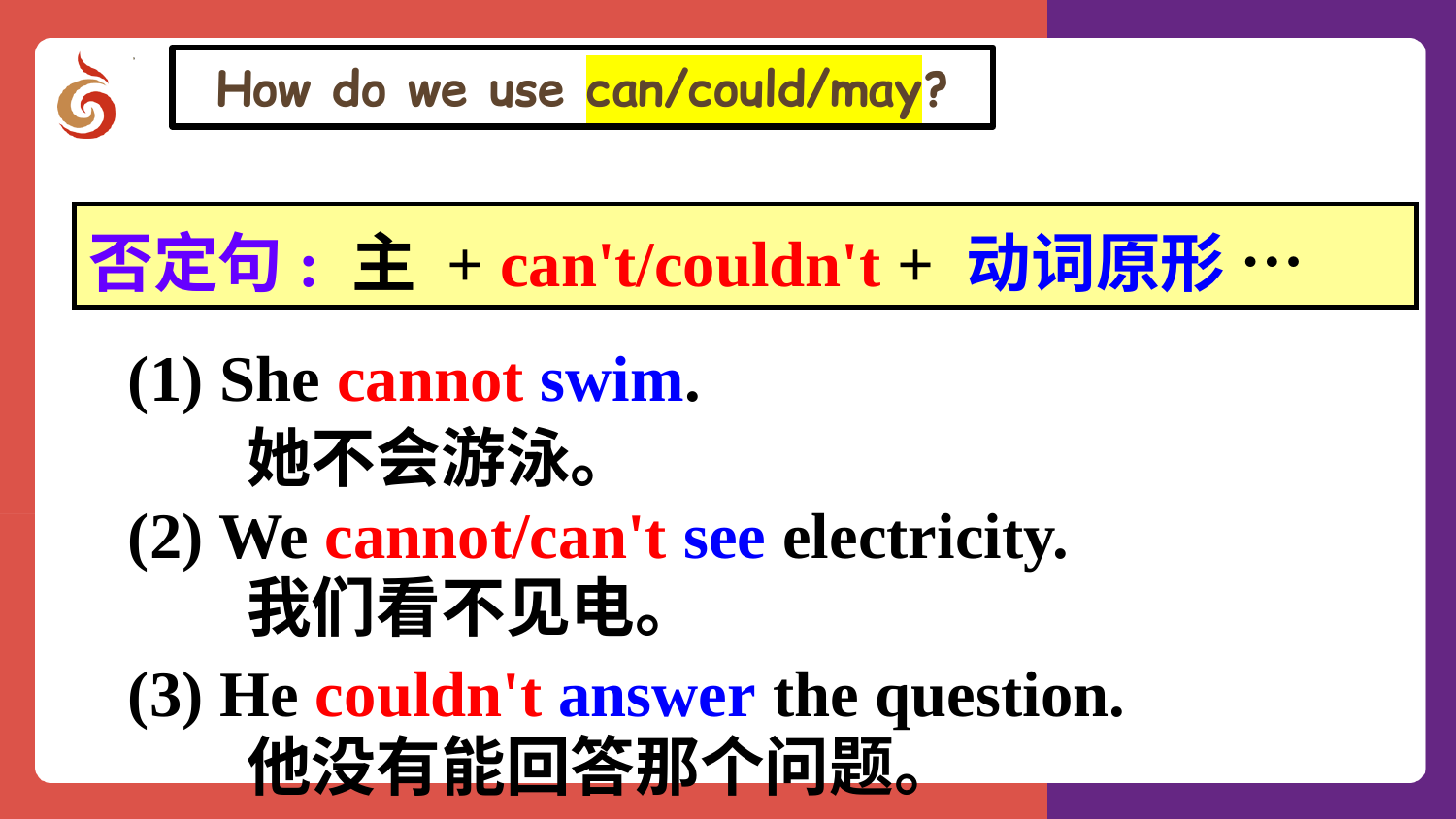

How do we use can/could/may?
否定句: 主 + can't/couldn't + 动词原形 …
(1) She cannot swim.

(2) We cannot/can't see electricity.

(3) He couldn't answer the question.

她不会游泳。
我们看不见电。
他没有能回答那个问题。